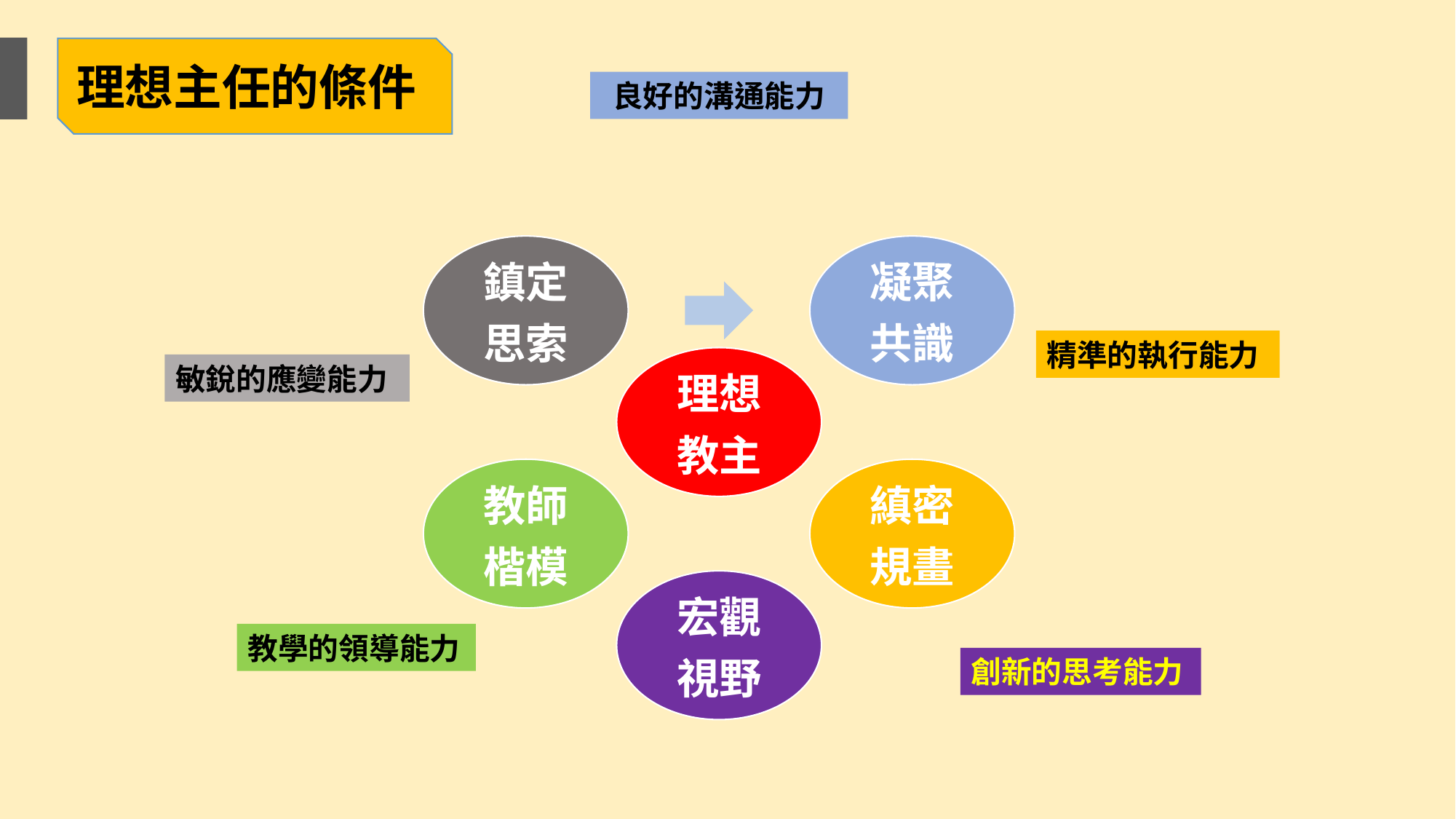

理想主任的條件
良好的溝通能力
理想
教主
凝聚
共識
縝密規畫
鎮定思索
教師楷模
宏觀視野
精準的執行能力
敏銳的應變能力
教學的領導能力
創新的思考能力